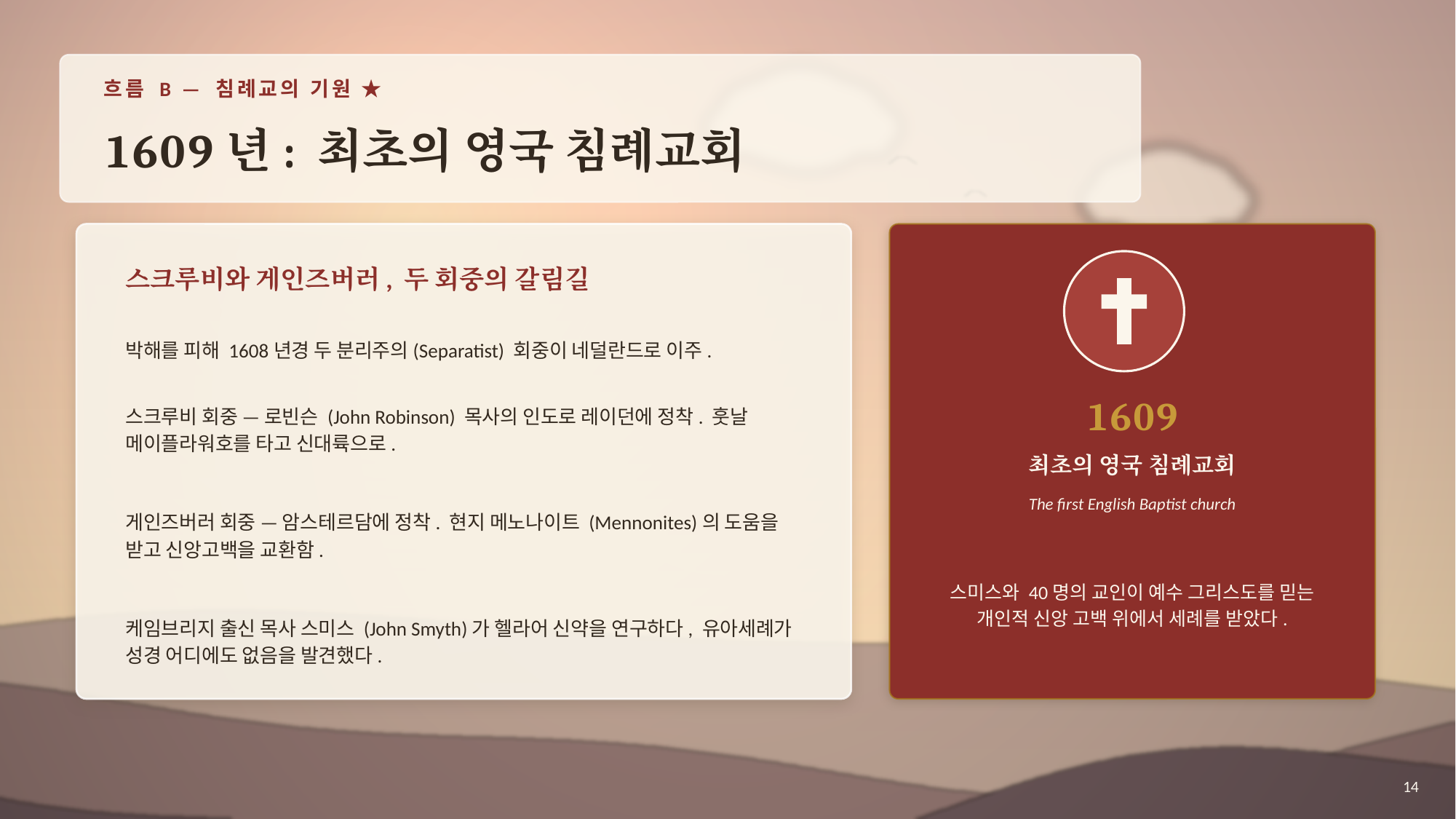

흐름 B — 침례교의 기원 ★
1609년: 최초의 영국 침례교회

스크루비와 게인즈버러, 두 회중의 갈림길

박해를 피해 1608년경 두 분리주의(Separatist) 회중이 네덜란드로 이주.

스크루비 회중 — 로빈슨 (John Robinson) 목사의 인도로 레이던에 정착. 훗날 메이플라워호를 타고 신대륙으로.

게인즈버러 회중 — 암스테르담에 정착. 현지 메노나이트 (Mennonites)의 도움을 받고 신앙고백을 교환함.

케임브리지 출신 목사 스미스 (John Smyth)가 헬라어 신약을 연구하다, 유아세례가 성경 어디에도 없음을 발견했다.
1609
최초의 영국 침례교회
The first English Baptist church
스미스와 40명의 교인이 예수 그리스도를 믿는 개인적 신앙 고백 위에서 세례를 받았다.
14